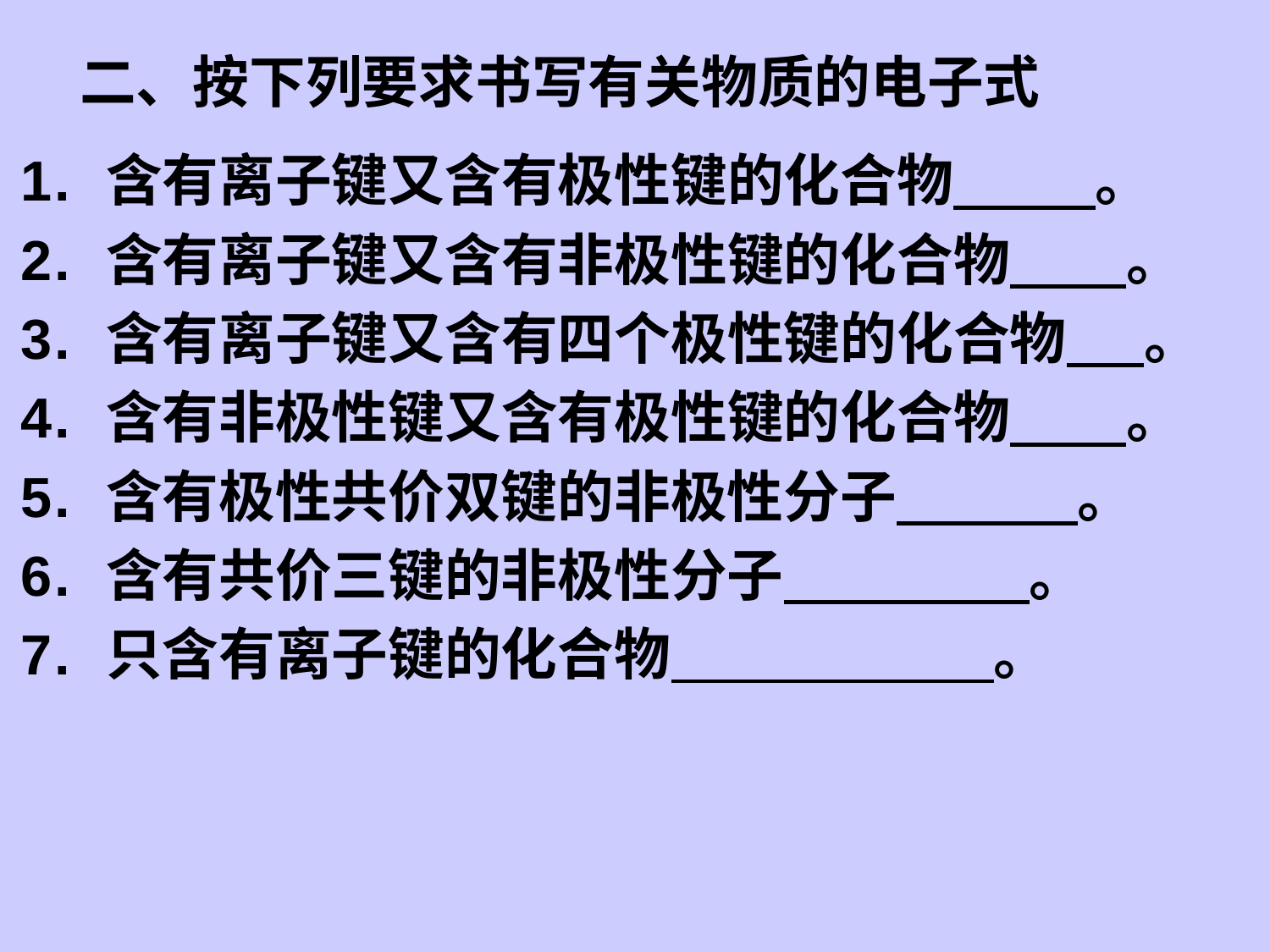

# 二、按下列要求书写有关物质的电子式
含有离子键又含有极性键的化合物           。
含有离子键又含有非极性键的化合物         。
含有离子键又含有四个极性键的化合物      。
含有非极性键又含有极性键的化合物         。
含有极性共价双键的非极性分子              。
含有共价三键的非极性分子                   。
只含有离子键的化合物                         。